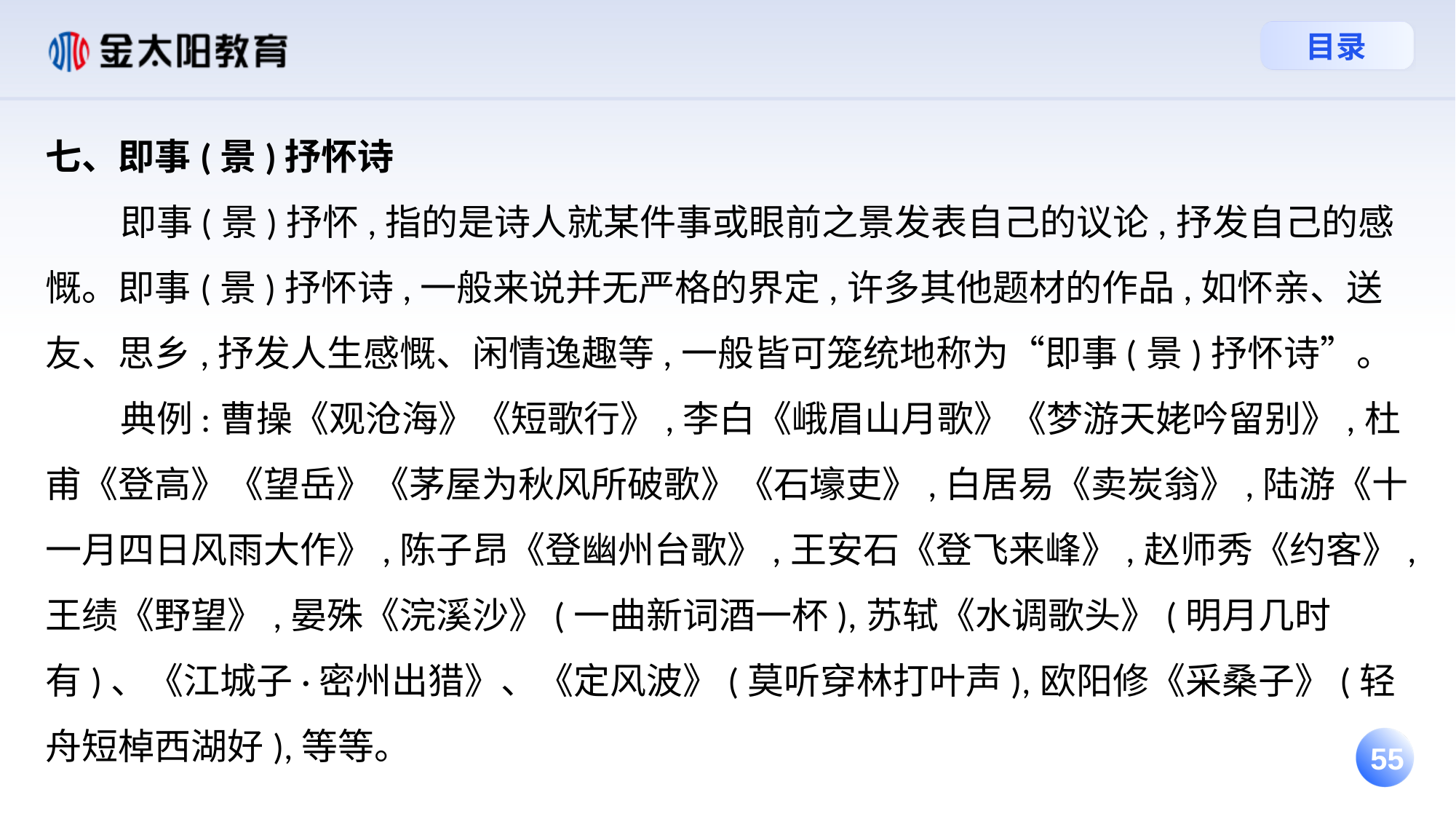

七、即事(景)抒怀诗
        即事(景)抒怀,指的是诗人就某件事或眼前之景发表自己的议论,抒发自己的感慨。即事(景)抒怀诗,一般来说并无严格的界定,许多其他题材的作品,如怀亲、送友、思乡,抒发人生感慨、闲情逸趣等,一般皆可笼统地称为“即事(景)抒怀诗”。
        典例:曹操《观沧海》《短歌行》,李白《峨眉山月歌》《梦游天姥吟留别》,杜甫《登高》《望岳》《茅屋为秋风所破歌》《石壕吏》,白居易《卖炭翁》,陆游《十一月四日风雨大作》,陈子昂《登幽州台歌》,王安石《登飞来峰》,赵师秀《约客》,王绩《野望》,晏殊《浣溪沙》(一曲新词酒一杯),苏轼《水调歌头》(明月几时有)、《江城子·密州出猎》、《定风波》(莫听穿林打叶声),欧阳修《采桑子》(轻舟短棹西湖好),等等。